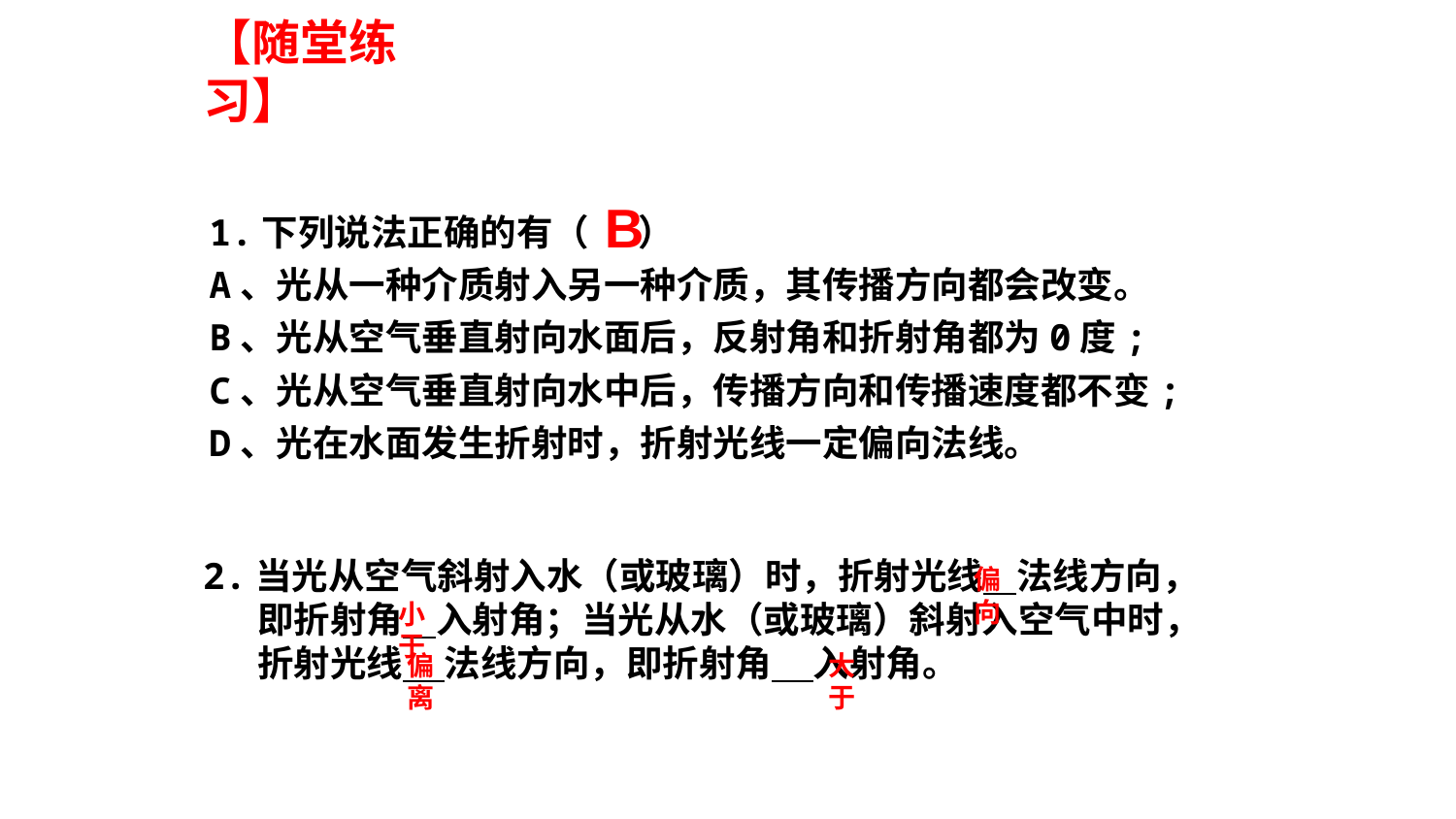

【随堂练习】
B
1.下列说法正确的有（      ）
A、光从一种介质射入另一种介质，其传播方向都会改变。
B、光从空气垂直射向水面后，反射角和折射角都为0度;
C、光从空气垂直射向水中后，传播方向和传播速度都不变;
D、光在水面发生折射时，折射光线一定偏向法线。
2.当光从空气斜射入水（或玻璃）时，折射光线    法线方向，即折射角    入射角；当光从水（或玻璃）斜射入空气中时，折射光线     法线方向，即折射角     入射角。
偏向
小于
偏离
大于